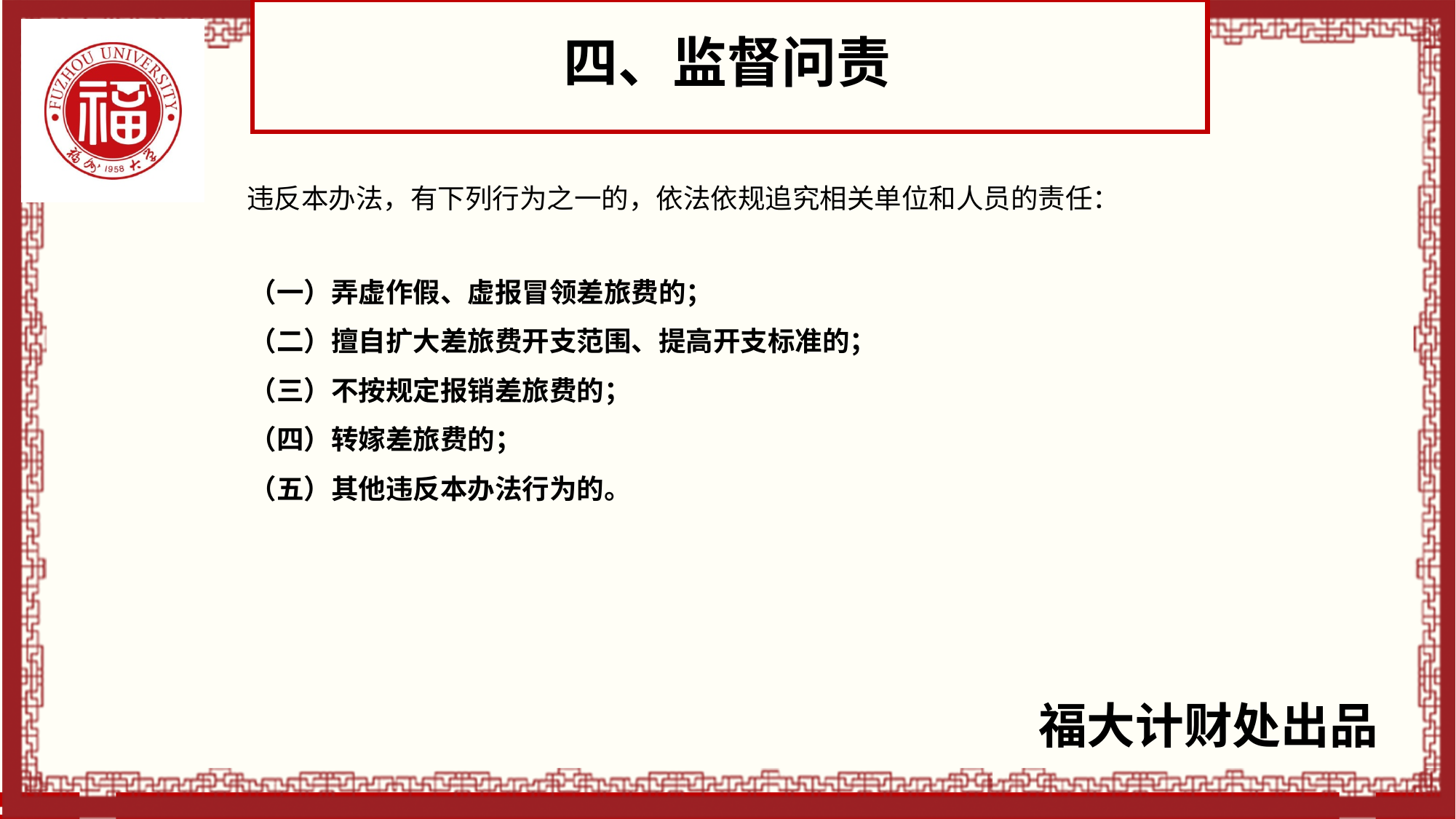

四、监督问责
违反本办法，有下列行为之一的，依法依规追究相关单位和人员的责任：

（一）弄虚作假、虚报冒领差旅费的；
（二）擅自扩大差旅费开支范围、提高开支标准的；
（三）不按规定报销差旅费的；
（四）转嫁差旅费的；
（五）其他违反本办法行为的。
19